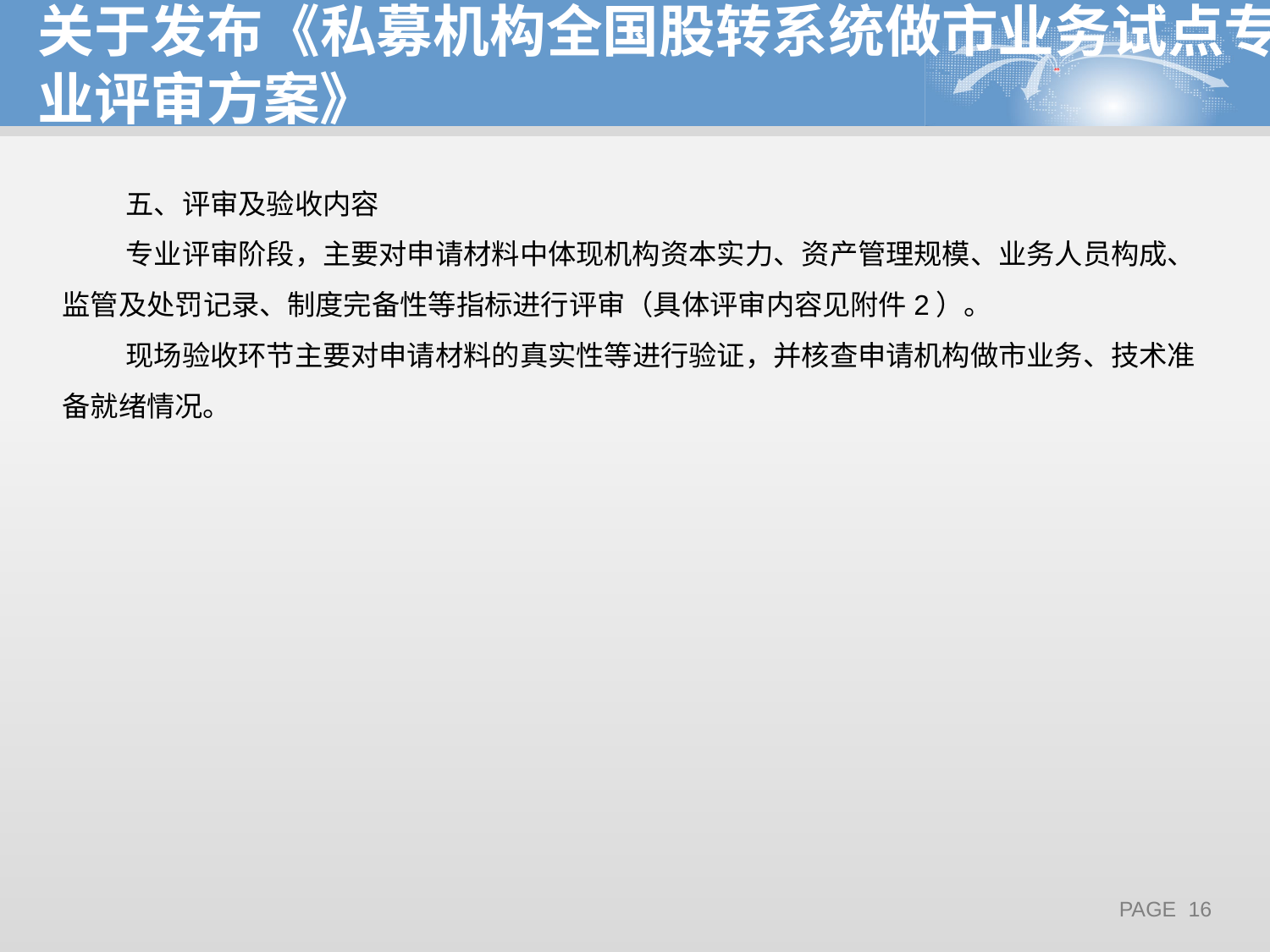

关于发布《私募机构全国股转系统做市业务试点专业评审方案》
五、评审及验收内容
专业评审阶段，主要对申请材料中体现机构资本实力、资产管理规模、业务人员构成、监管及处罚记录、制度完备性等指标进行评审（具体评审内容见附件2）。
现场验收环节主要对申请材料的真实性等进行验证，并核查申请机构做市业务、技术准备就绪情况。